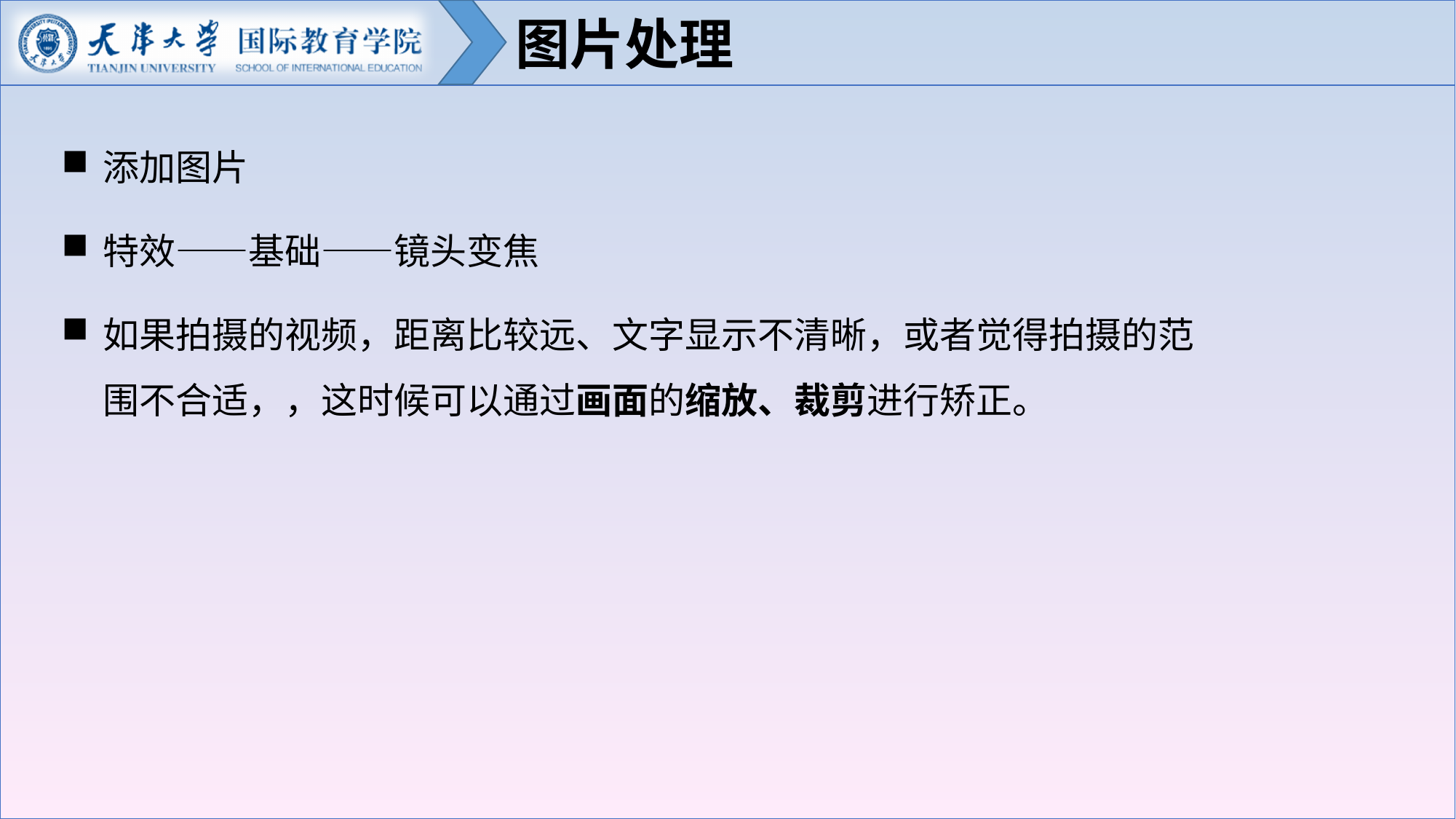

图片处理
添加图片
特效——基础——镜头变焦
如果拍摄的视频，距离比较远、文字显示不清晰，或者觉得拍摄的范围不合适，，这时候可以通过画面的缩放、裁剪进行矫正。